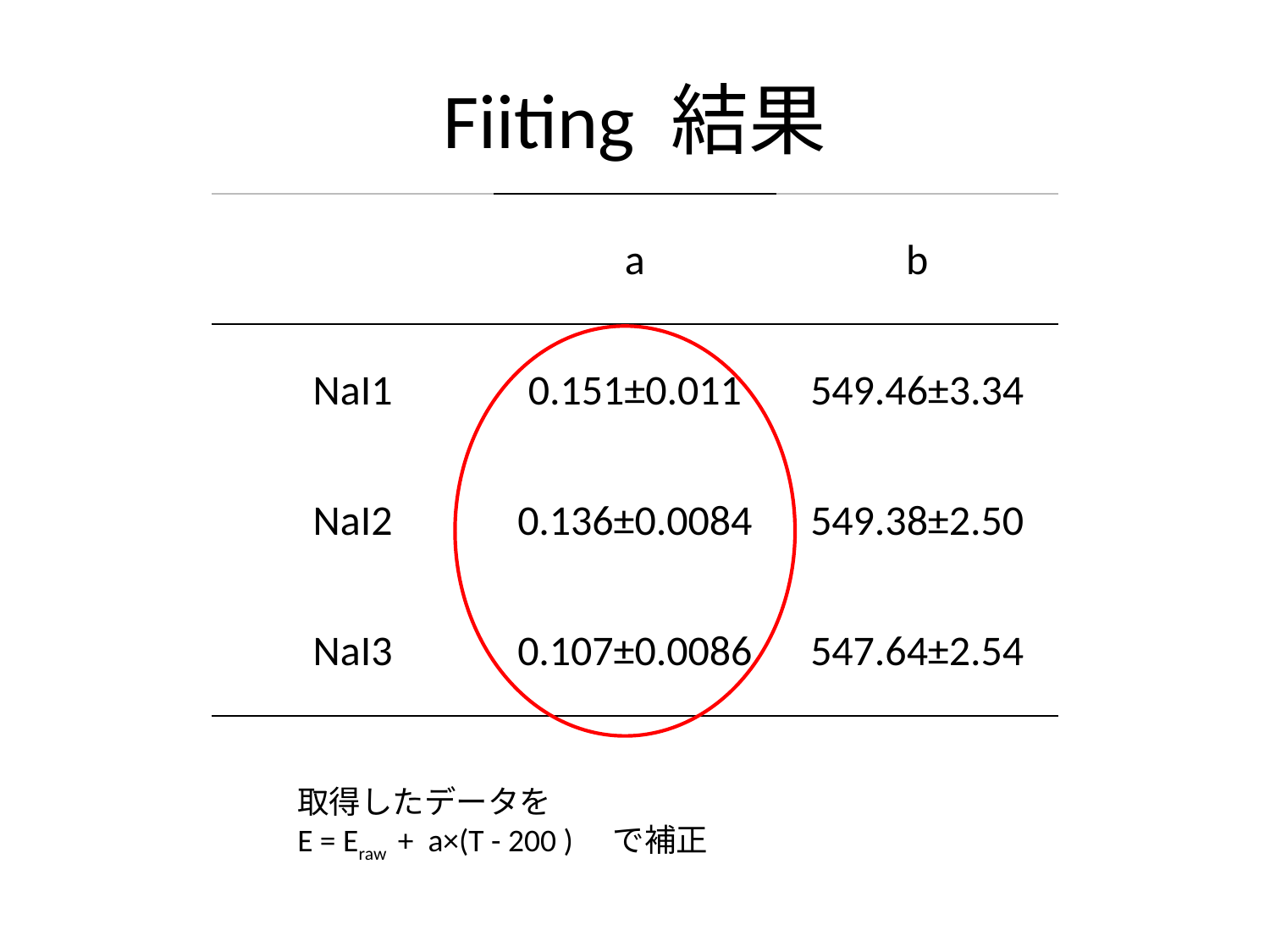

# Fiiting 結果
|  | a | b |
| --- | --- | --- |
| NaI1 | 0.151±0.011 | 549.46±3.34 |
| NaI2 | 0.136±0.0084 | 549.38±2.50 |
| NaI3 | 0.107±0.0086 | 547.64±2.54 |

取得したデータを
E = Eraw  +  a×(T - 200 )　で補正